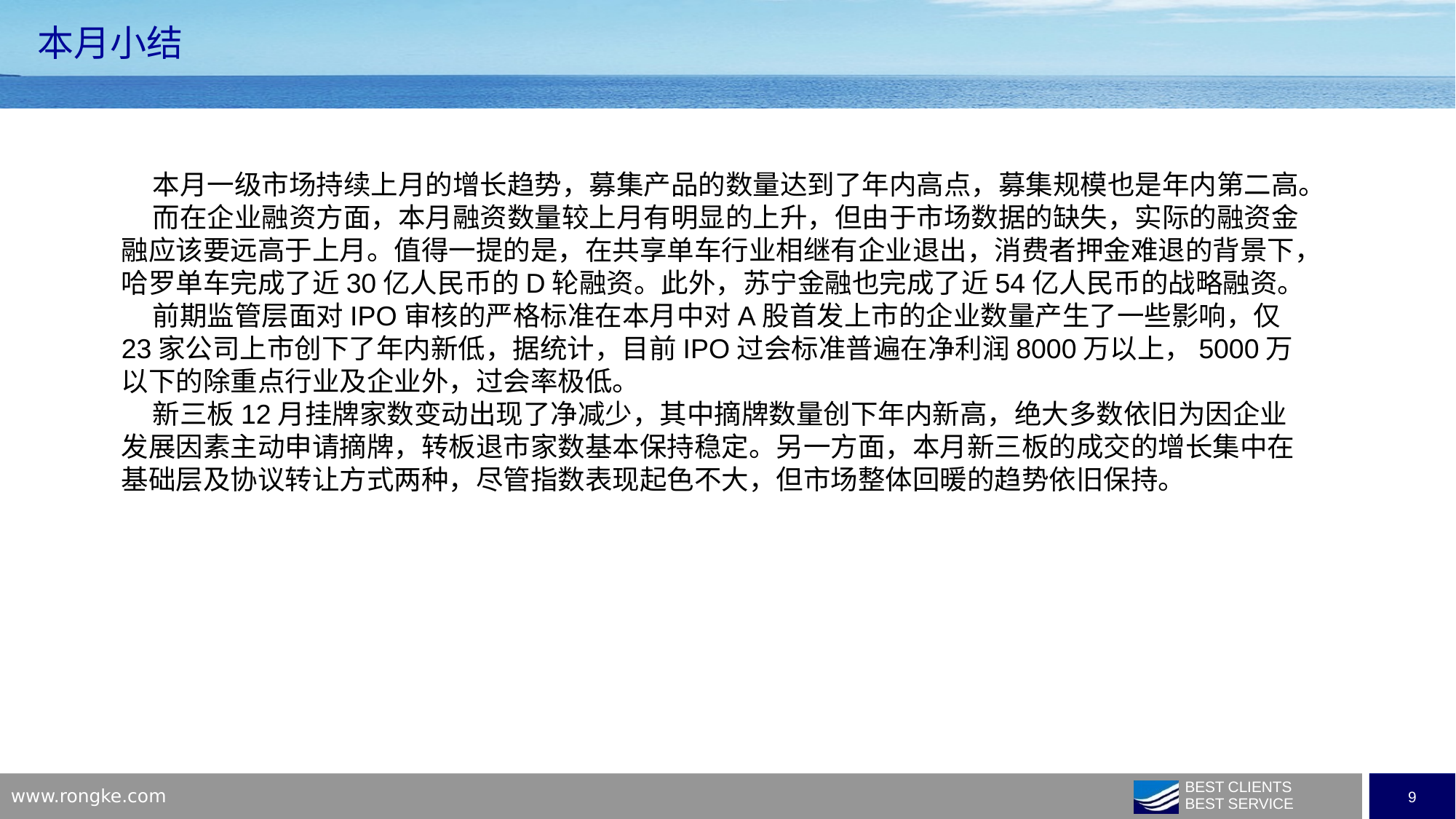

本月小结
    本月一级市场持续上月的增长趋势，募集产品的数量达到了年内高点，募集规模也是年内第二高。
    而在企业融资方面，本月融资数量较上月有明显的上升，但由于市场数据的缺失，实际的融资金融应该要远高于上月。值得一提的是，在共享单车行业相继有企业退出，消费者押金难退的背景下，哈罗单车完成了近30亿人民币的D轮融资。此外，苏宁金融也完成了近54亿人民币的战略融资。
    前期监管层面对IPO审核的严格标准在本月中对A股首发上市的企业数量产生了一些影响，仅23家公司上市创下了年内新低，据统计，目前IPO过会标准普遍在净利润8000万以上，5000万以下的除重点行业及企业外，过会率极低。
    新三板12月挂牌家数变动出现了净减少，其中摘牌数量创下年内新高，绝大多数依旧为因企业发展因素主动申请摘牌，转板退市家数基本保持稳定。另一方面，本月新三板的成交的增长集中在基础层及协议转让方式两种，尽管指数表现起色不大，但市场整体回暖的趋势依旧保持。